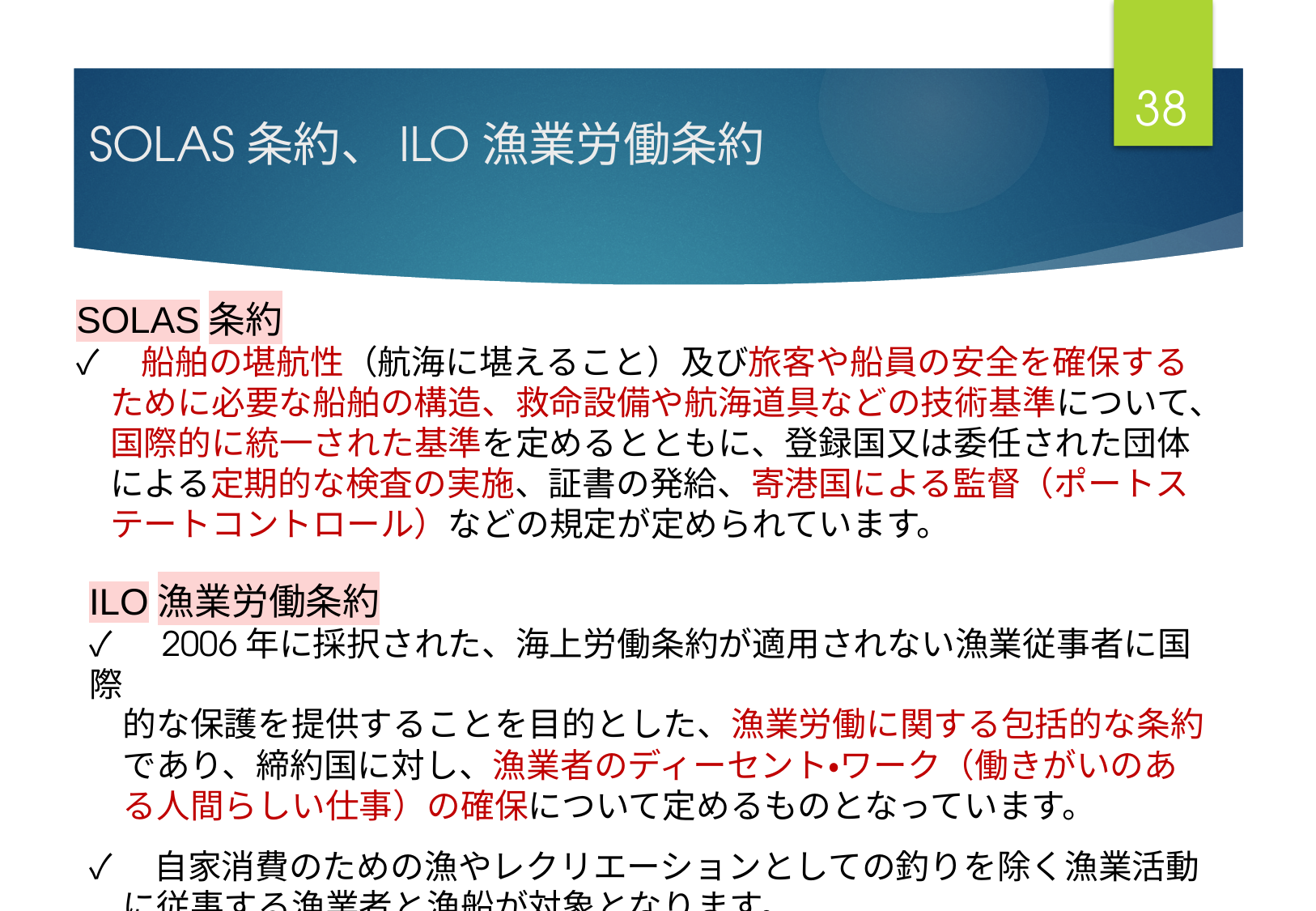

38
# SOLAS条約、ILO漁業労働条約
SOLAS条約
✓　船舶の堪航性（航海に堪えること）及び旅客や船員の安全を確保する
　ために必要な船舶の構造、救命設備や航海道具などの技術基準について、
　国際的に統一された基準を定めるとともに、登録国又は委任された団体
　による定期的な検査の実施、証書の発給、寄港国による監督（ポートス
　テートコントロール）などの規定が定められています。
ILO漁業労働条約
✓　2006年に採択された、海上労働条約が適用されない漁業従事者に国際
　的な保護を提供することを目的とした、漁業労働に関する包括的な条約
　であり、締約国に対し、漁業者のディーセント・ワーク（働きがいのあ
　る人間らしい仕事）の確保について定めるものとなっています。

✓　自家消費のための漁やレクリエーションとしての釣りを除く漁業活動
　に従事する漁業者と漁船が対象となります。